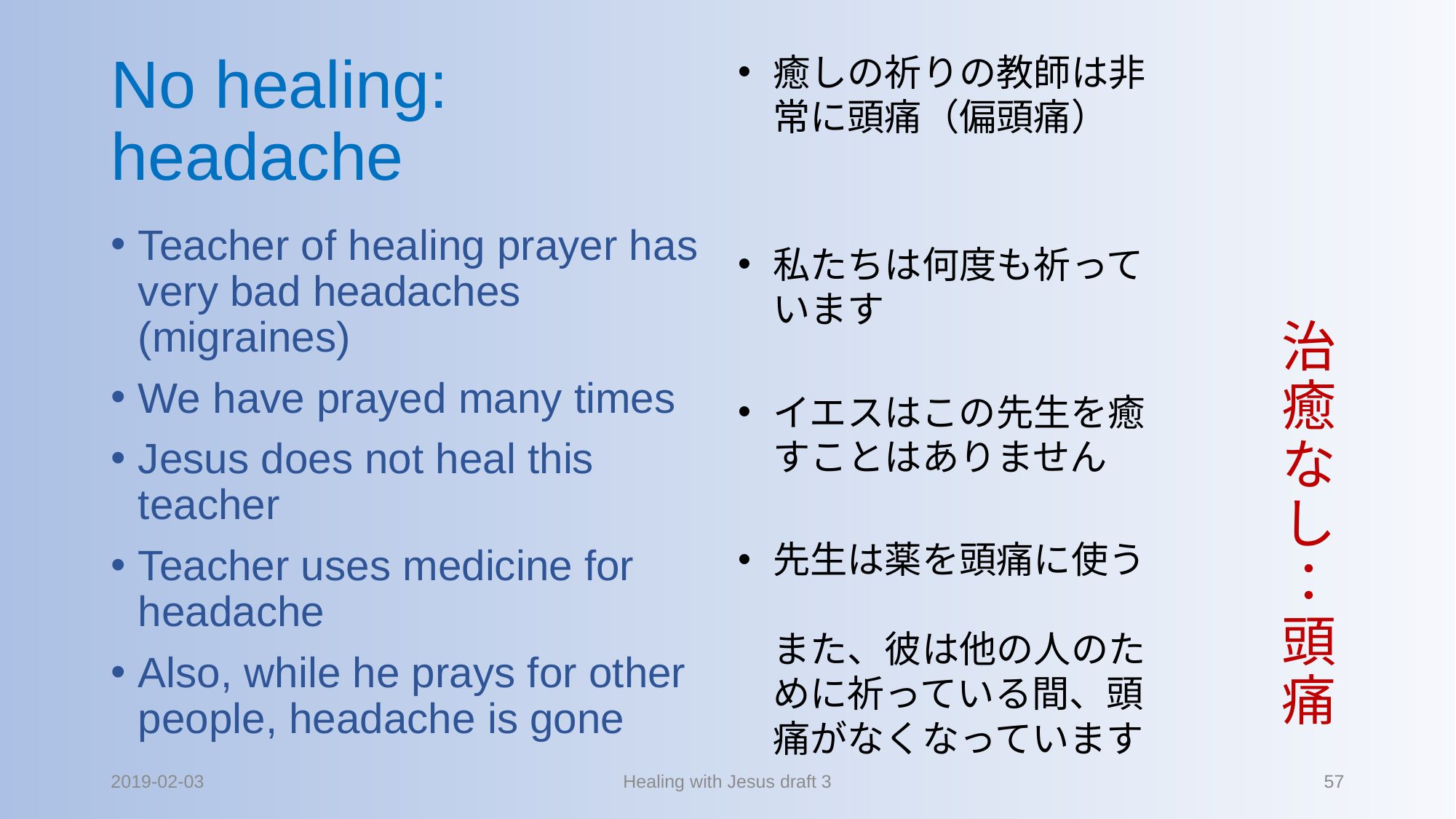

癒しの祈りの教師は非常に頭痛（偏頭痛）
私たちは何度も祈っています
イエスはこの先生を癒すことはありません
先生は薬を頭痛に使う
また、彼は他の人のために祈っている間、頭痛がなくなっています
# No healing: headache
治癒なし：頭痛
Teacher of healing prayer has very bad headaches (migraines)
We have prayed many times
Jesus does not heal this teacher
Teacher uses medicine for headache
Also, while he prays for other people, headache is gone
2019-02-03
Healing with Jesus draft 3
57